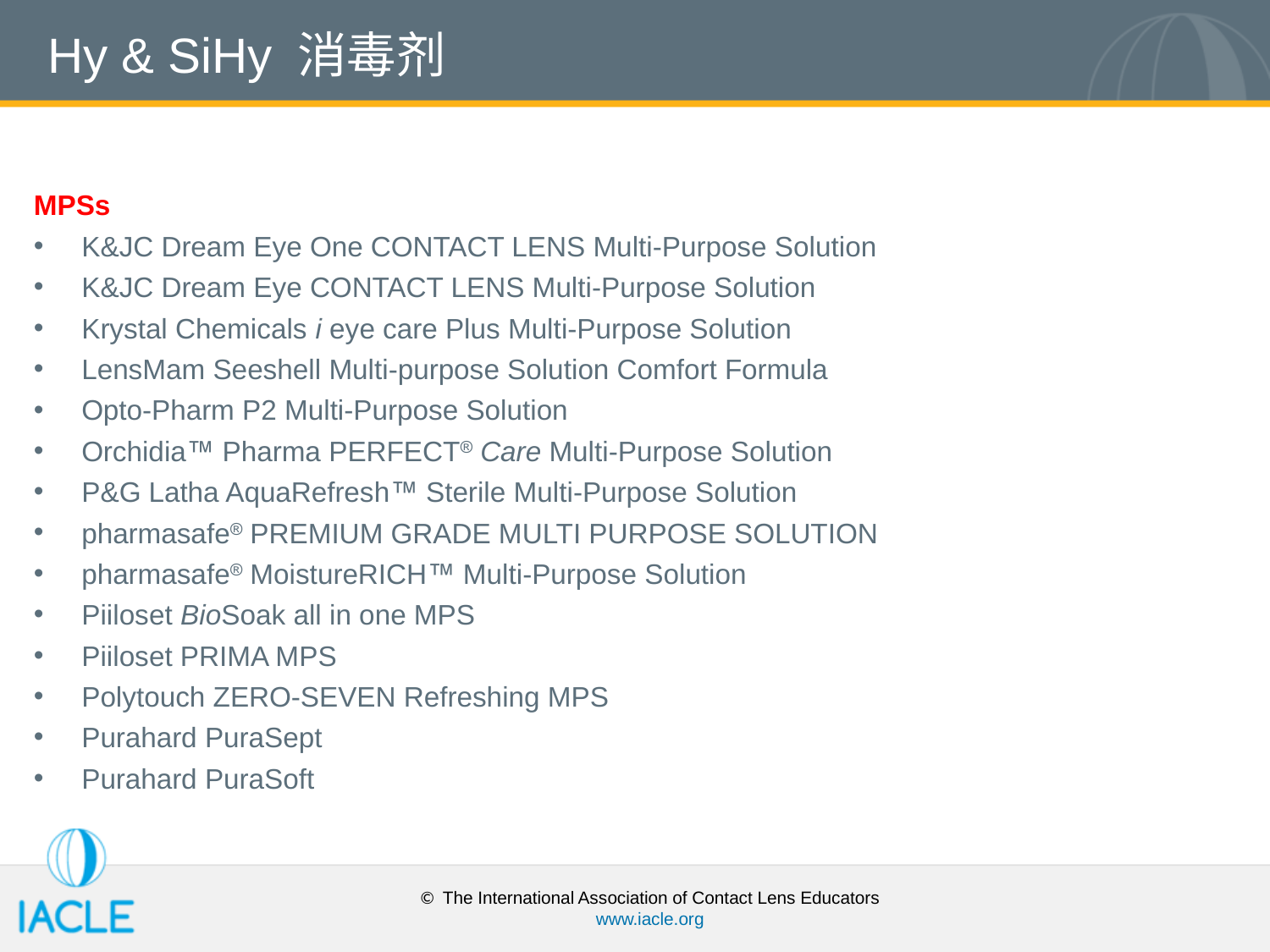

# Hy & SiHy 消毒剂
MPSs
K&JC Dream Eye One CONTACT LENS Multi-Purpose Solution
K&JC Dream Eye CONTACT LENS Multi-Purpose Solution
Krystal Chemicals i eye care Plus Multi-Purpose Solution
LensMam Seeshell Multi-purpose Solution Comfort Formula
Opto-Pharm P2 Multi-Purpose Solution
Orchidia™ Pharma PERFECT® Care Multi-Purpose Solution
P&G Latha AquaRefresh™ Sterile Multi-Purpose Solution
pharmasafe® PREMIUM GRADE MULTI PURPOSE SOLUTION
pharmasafe® MoistureRICH™ Multi-Purpose Solution
Piiloset BioSoak all in one MPS
Piiloset PRIMA MPS
Polytouch ZERO-SEVEN Refreshing MPS
Purahard PuraSept
Purahard PuraSoft

©  The International Association of Contact Lens Educators
www.iacle.org